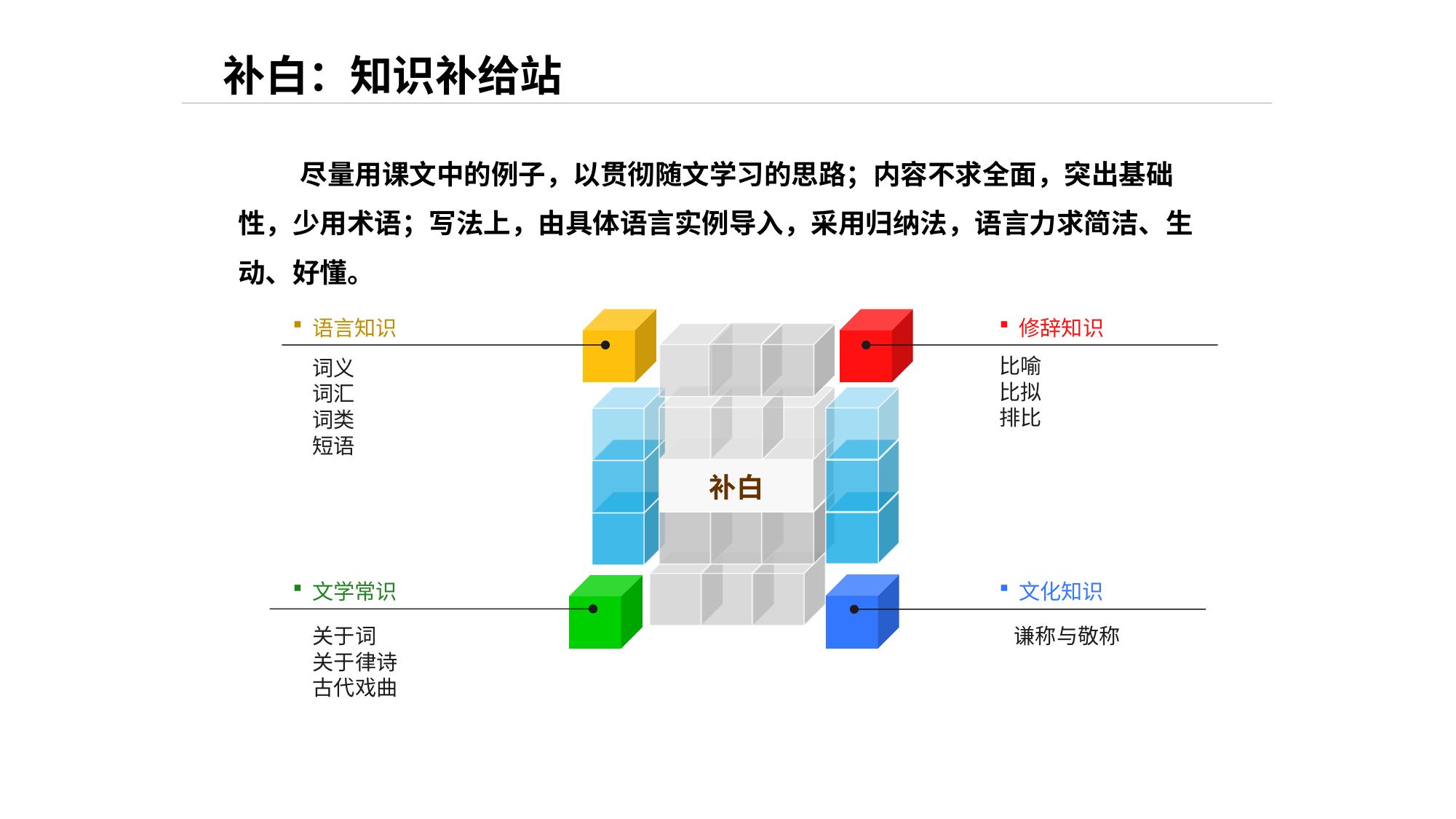

补白：知识补给站

         尽量用课文中的例子，以贯彻随文学习的思路；内容不求全面，突出基础性，少用术语；写法上，由具体语言实例导入，采用归纳法，语言力求简洁、生动、好懂。
 语言知识

 修辞知识

比喻
比拟
排比

词义
词汇
词类
短语

补白

 文学常识
 文化知识

关于词
关于律诗
古代戏曲
    谦称与敬称